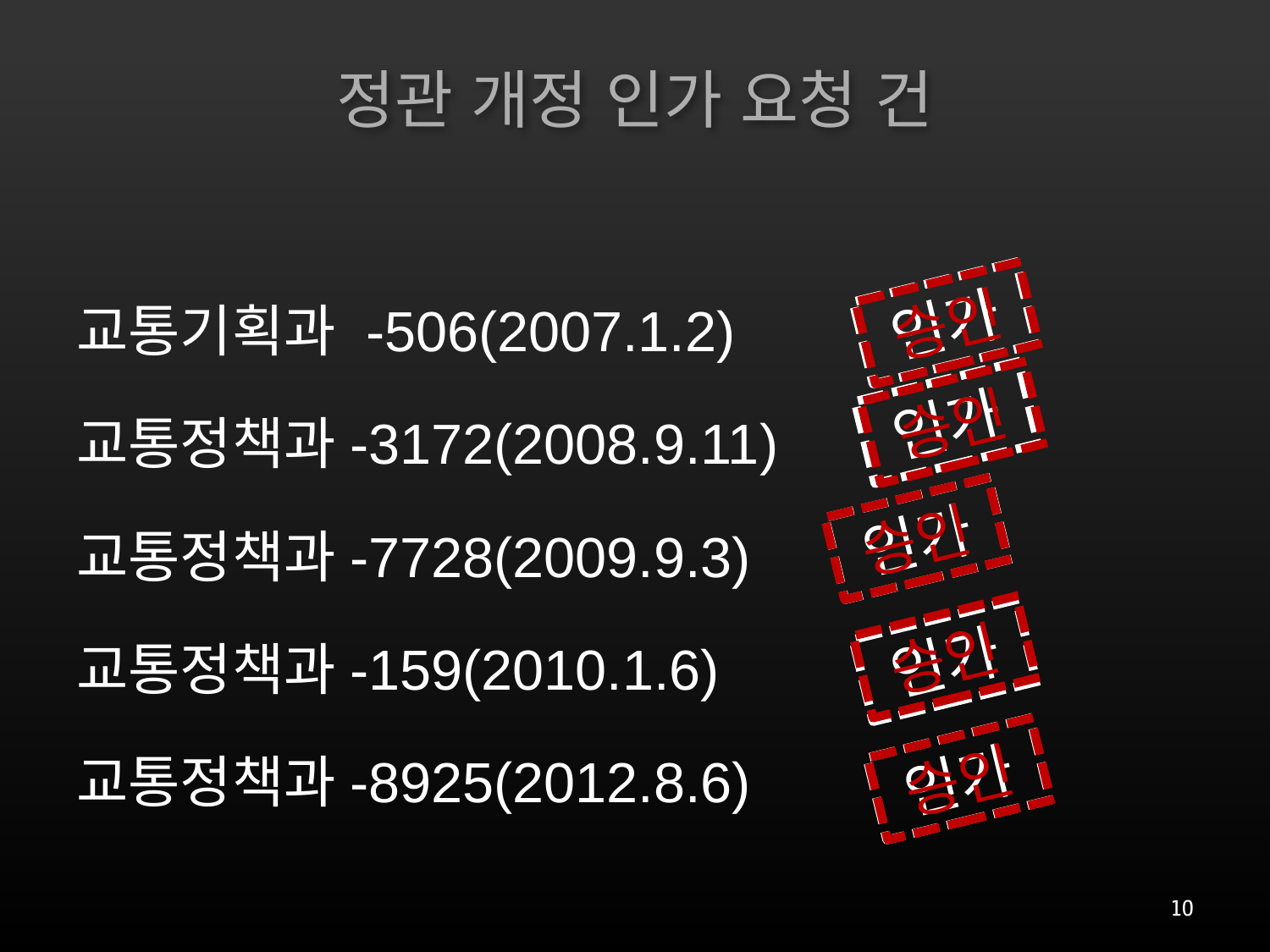

# 정관 개정 인가 요청 건

교통기획과 -506(2007.1.2)
교통정책과-3172(2008.9.11)
교통정책과-7728(2009.9.3)
교통정책과-159(2010.1.6)
교통정책과-8925(2012.8.6)
인가
승인
인가
승인
승인
인가
승인
인가
인가
승인
10